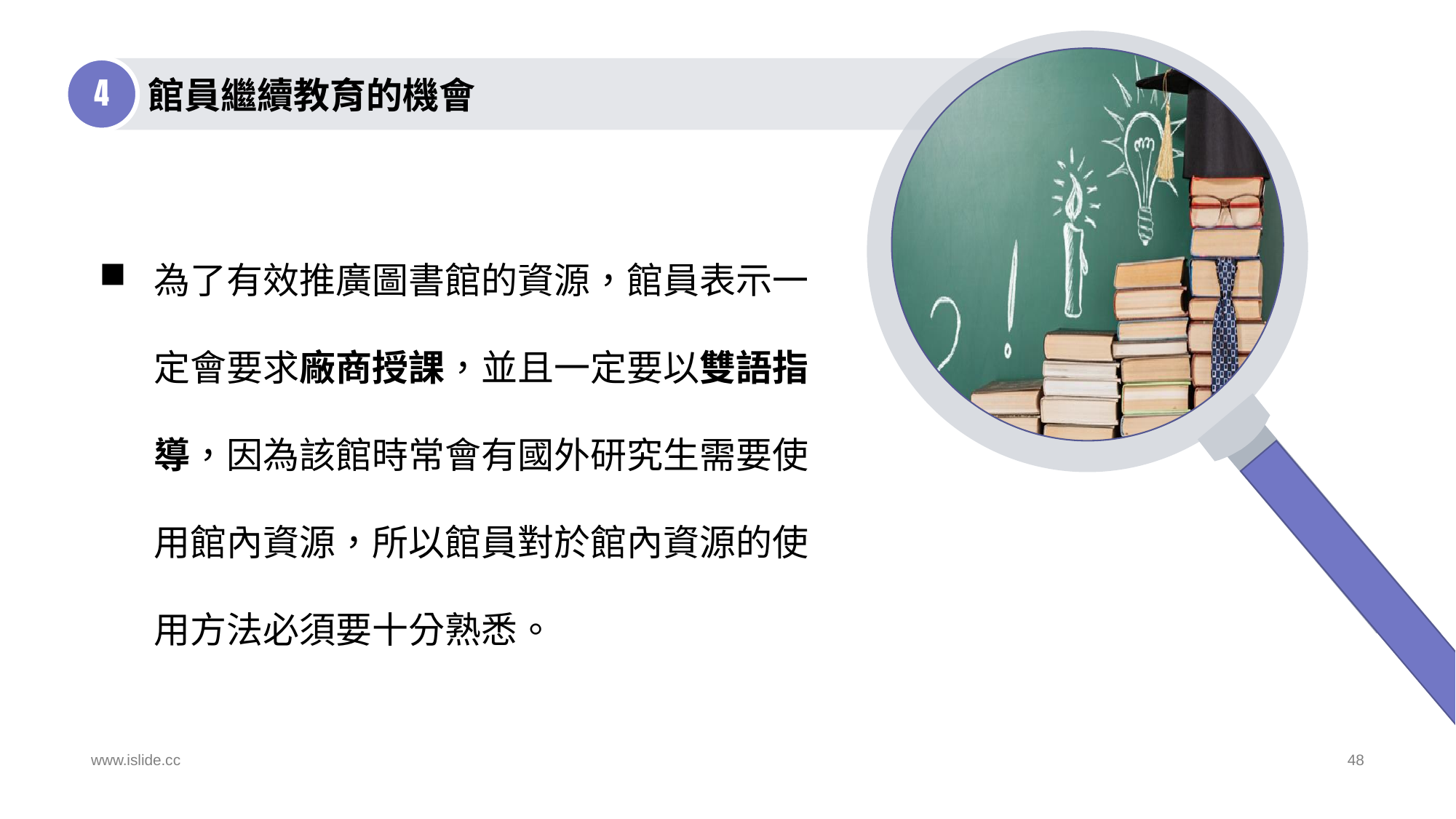

4

館員繼續教育的機會

為了有效推廣圖書館的資源，館員表示一定會要求廠商授課，並且一定要以雙語指導，因為該館時常會有國外研究生需要使用館內資源，所以館員對於館內資源的使用方法必須要十分熟悉。

www.islide.cc
48